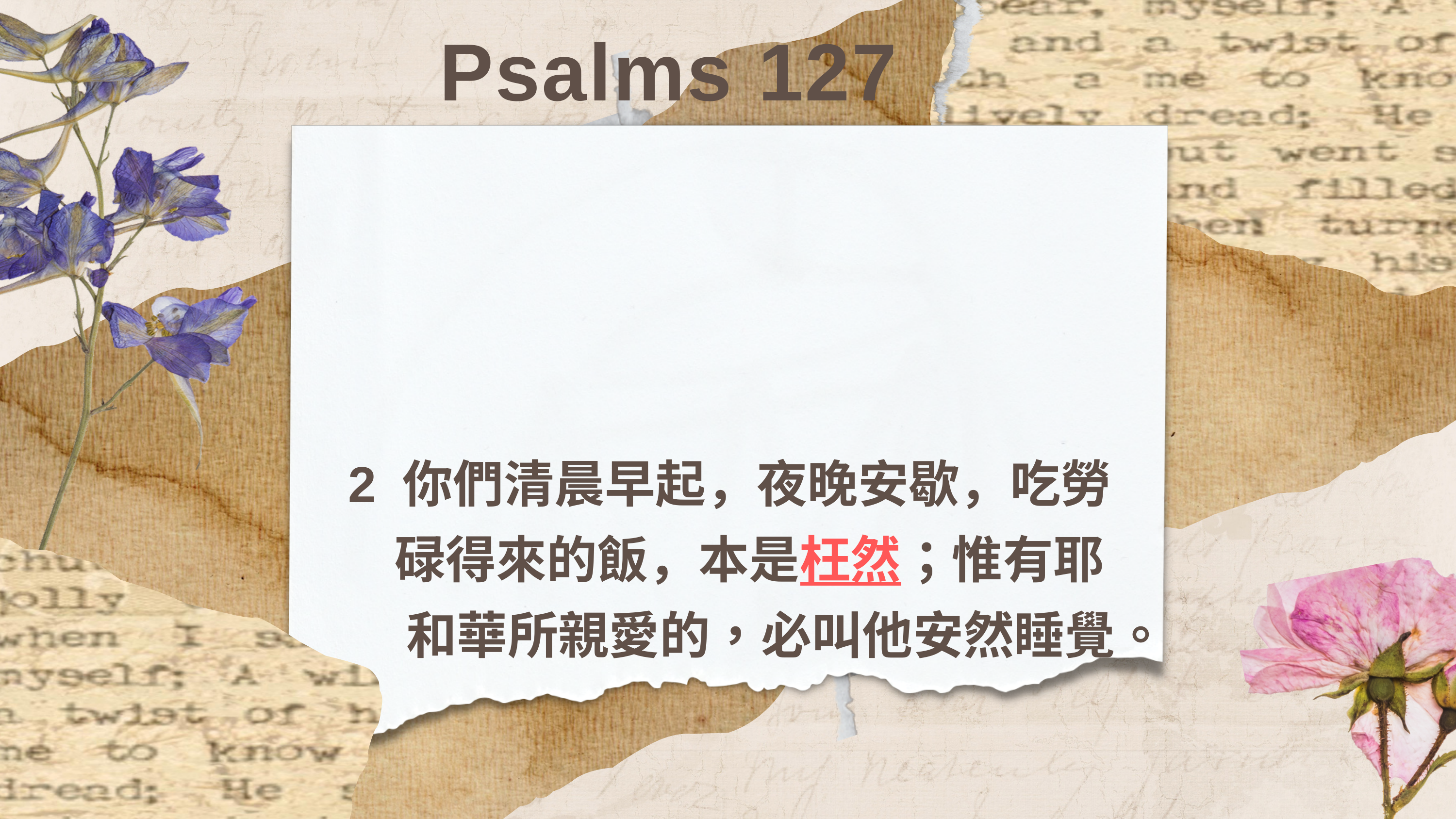

Psalms 127

2 你們清晨早起，夜晚安歇，吃勞
   碌得來的飯，本是枉然；惟有耶
    和華所親愛的，必叫他安然睡覺。